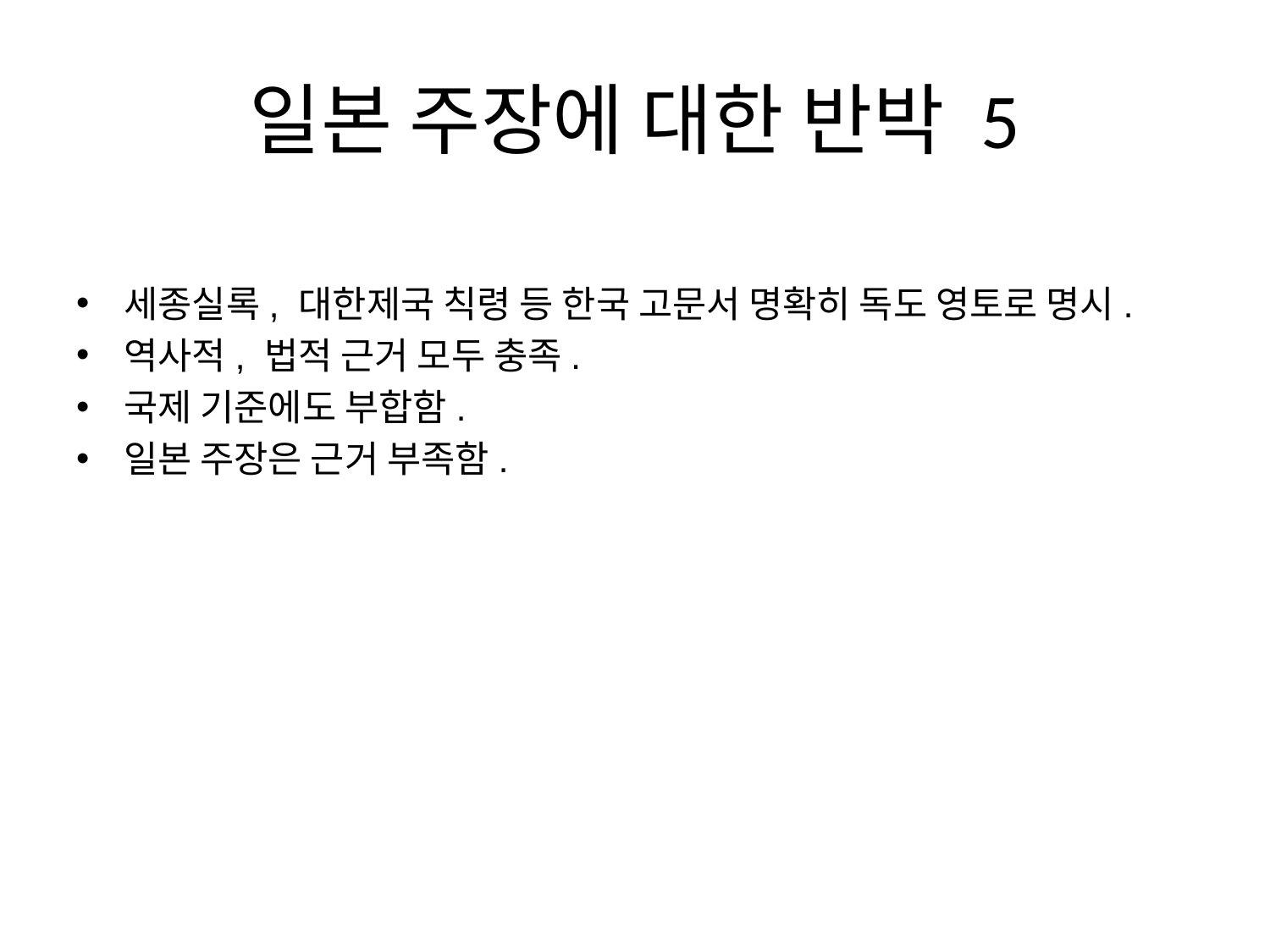

# 일본 주장에 대한 반박 5

세종실록, 대한제국 칙령 등 한국 고문서 명확히 독도 영토로 명시.
역사적, 법적 근거 모두 충족.
국제 기준에도 부합함.
일본 주장은 근거 부족함.